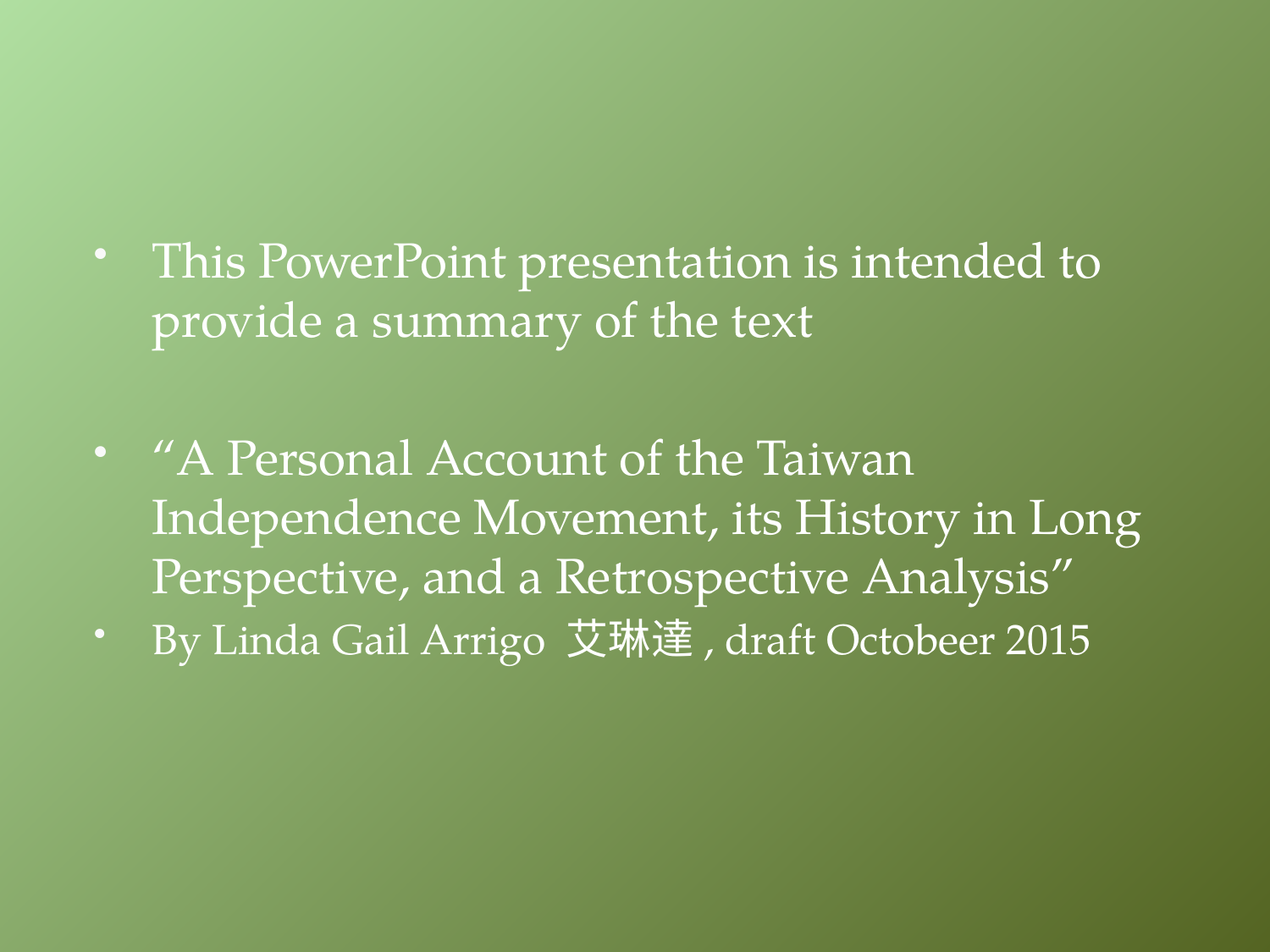

#
This PowerPoint presentation is intended to provide a summary of the text

“A Personal Account of the Taiwan Independence Movement, its History in Long Perspective, and a Retrospective Analysis”
By Linda Gail Arrigo 艾琳達, draft Octobeer 2015